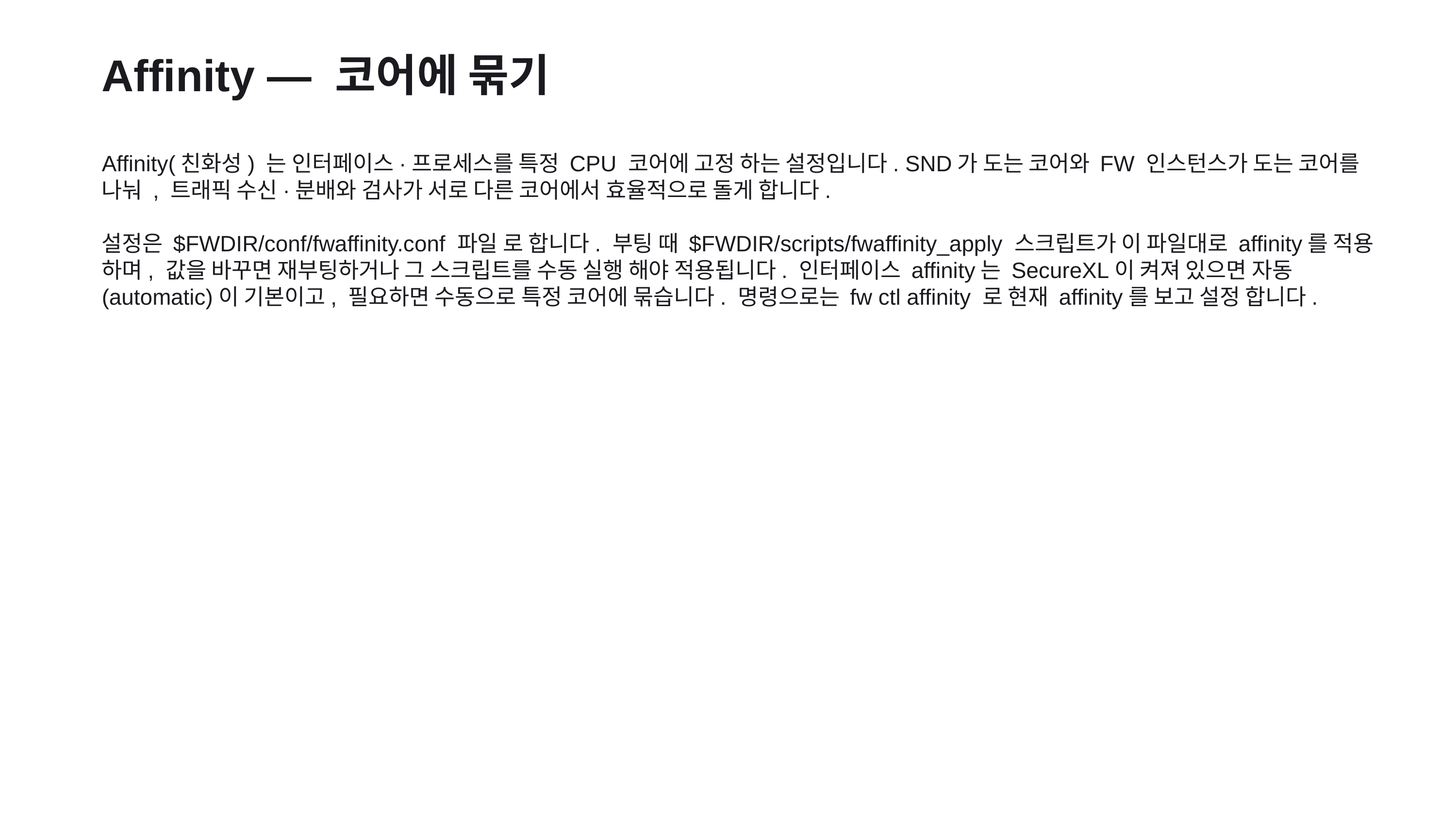

Affinity — 코어에 묶기
Affinity(친화성) 는 인터페이스·프로세스를 특정 CPU 코어에 고정 하는 설정입니다. SND가 도는 코어와 FW 인스턴스가 도는 코어를 나눠 , 트래픽 수신·분배와 검사가 서로 다른 코어에서 효율적으로 돌게 합니다.

설정은 $FWDIR/conf/fwaffinity.conf 파일 로 합니다. 부팅 때 $FWDIR/scripts/fwaffinity_apply 스크립트가 이 파일대로 affinity를 적용 하며, 값을 바꾸면 재부팅하거나 그 스크립트를 수동 실행 해야 적용됩니다. 인터페이스 affinity는 SecureXL이 켜져 있으면 자동(automatic)이 기본이고, 필요하면 수동으로 특정 코어에 묶습니다. 명령으로는 fw ctl affinity 로 현재 affinity를 보고 설정 합니다.